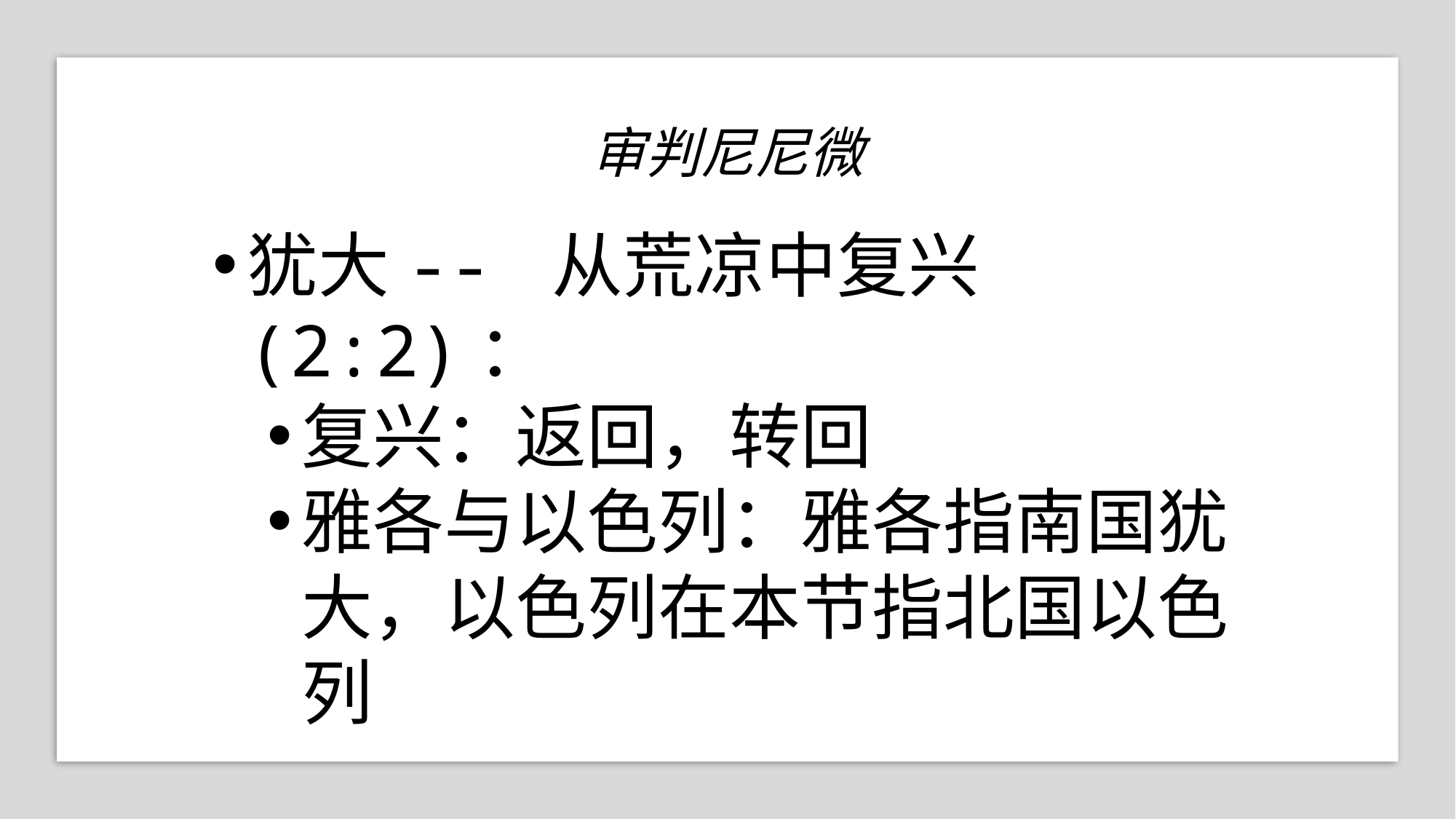

审判尼尼微

犹大-- 从荒凉中复兴  (2:2)：
复兴：返回，转回
雅各与以色列：雅各指南国犹大，以色列在本节指北国以色列
3